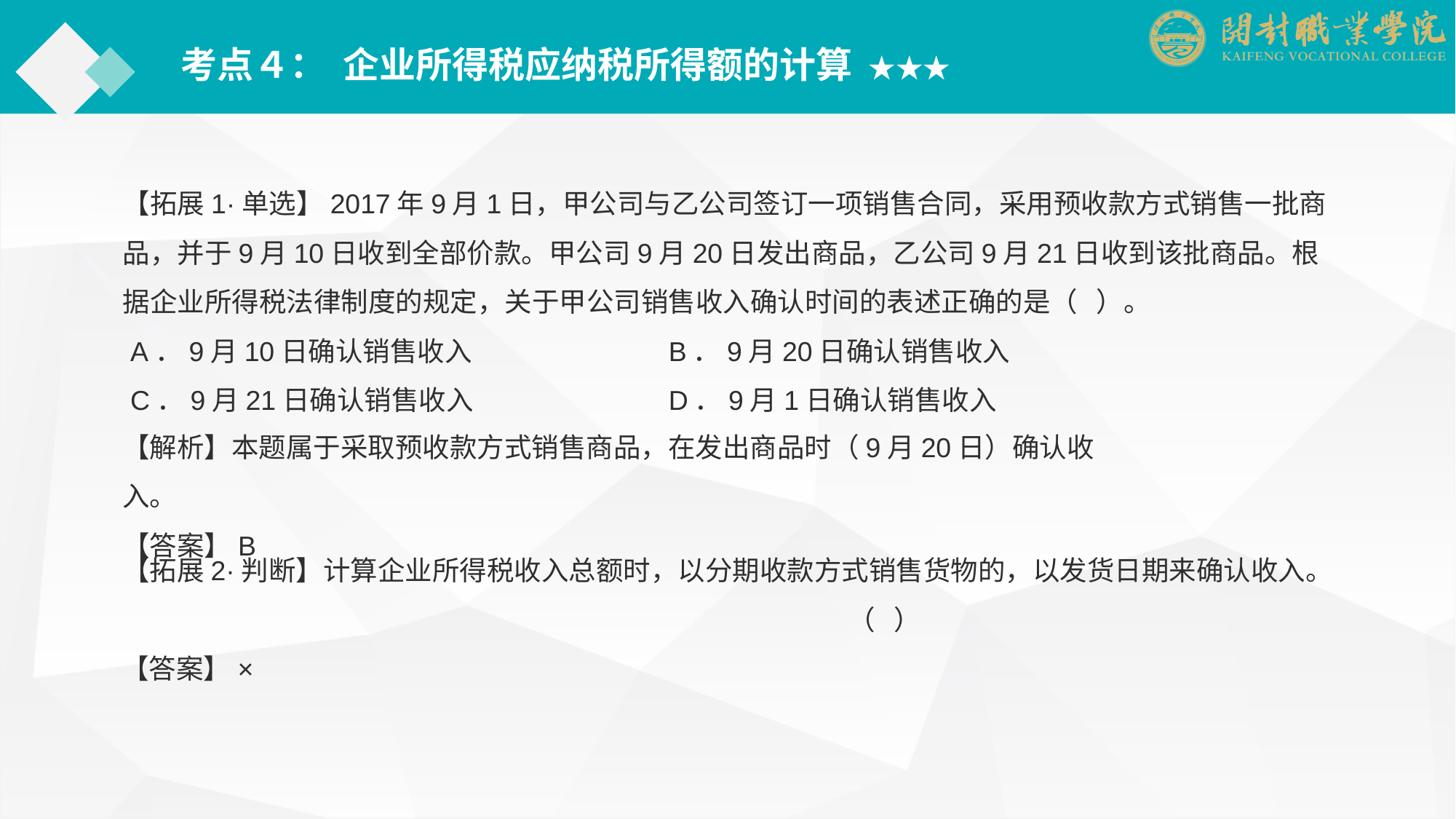

考点４：  企业所得税应纳税所得额的计算  ★★★
【拓展1·单选】2017年9月1日，甲公司与乙公司签订一项销售合同，采用预收款方式销售一批商品，并于9月10日收到全部价款。甲公司9月20日发出商品，乙公司9月21日收到该批商品。根据企业所得税法律制度的规定，关于甲公司销售收入确认时间的表述正确的是（   ）。
 A．9月10日确认销售收入		B．9月20日确认销售收入
 C．9月21日确认销售收入		D．9月1日确认销售收入
【解析】本题属于采取预收款方式销售商品，在发出商品时（9月20日）确认收入。
【答案】B
【拓展2·判断】计算企业所得税收入总额时，以分期收款方式销售货物的，以发货日期来确认收入。	                                                                                                    （   ）
【答案】×